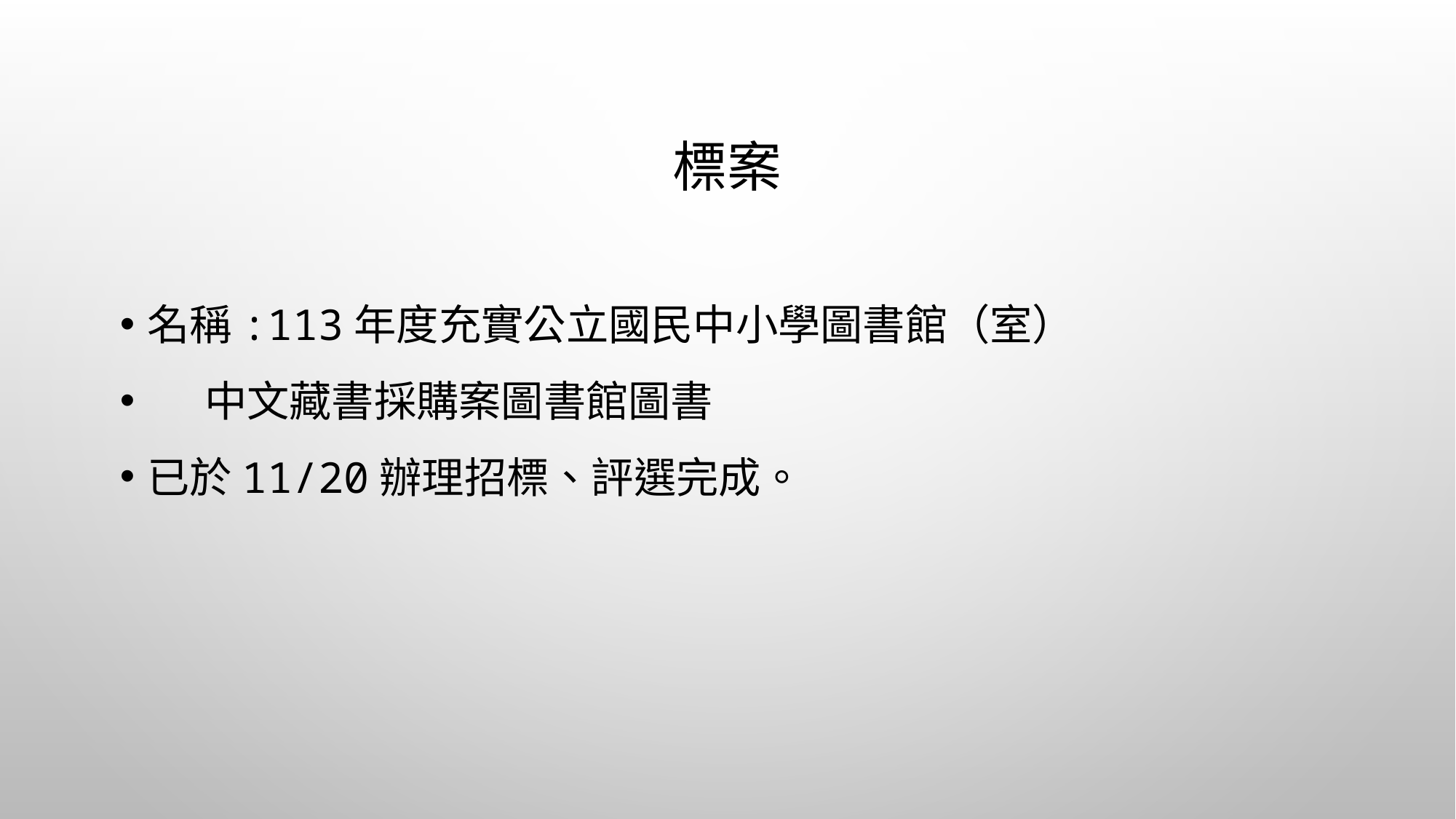

# 標案
名稱:113年度充實公立國民中小學圖書館（室）
     中文藏書採購案圖書館圖書
已於11/20辦理招標、評選完成。